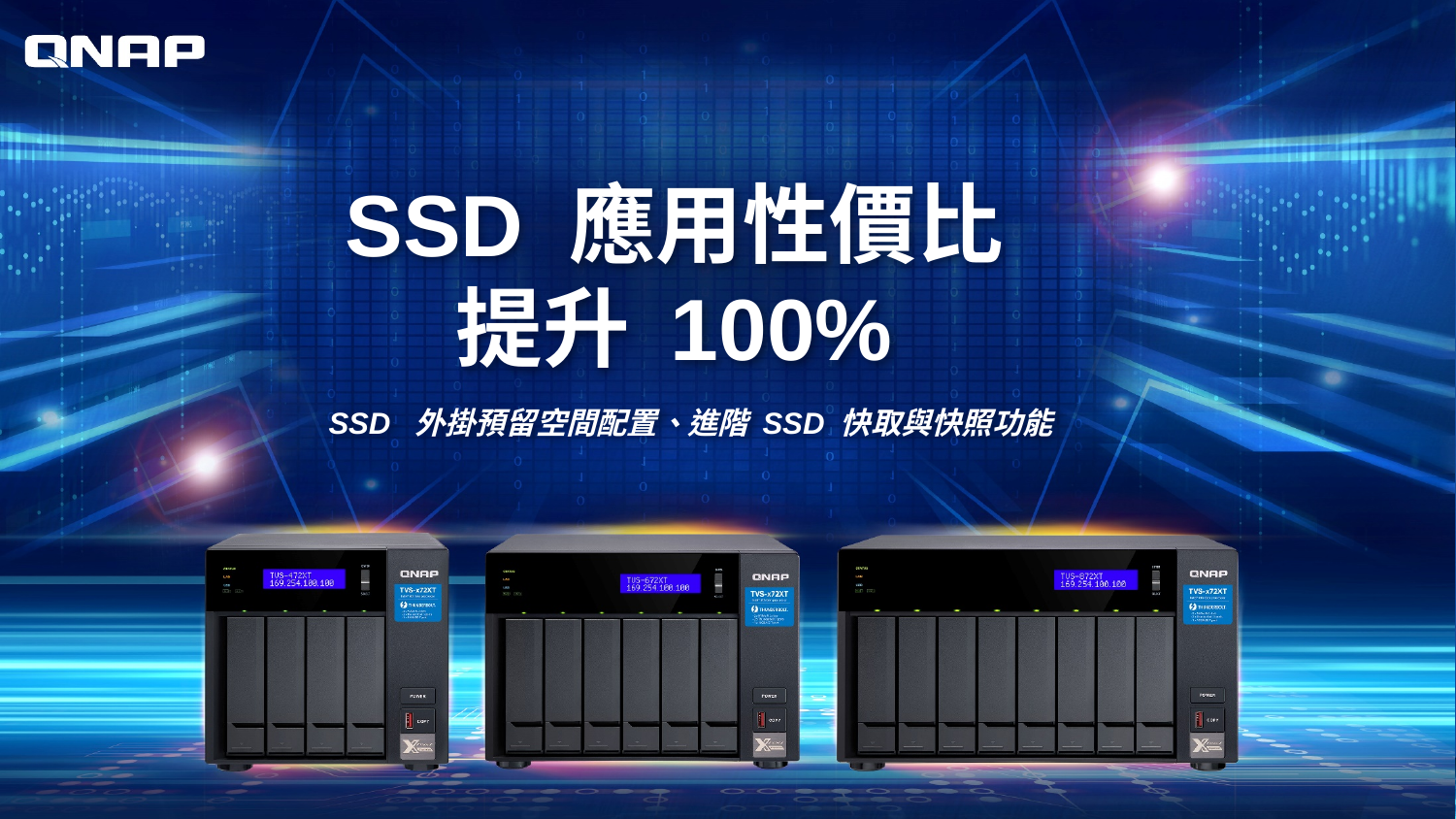

SSD 應用性價比
提升 100%
SSD  外掛預留空間配置、進階 SSD 快取與快照功能